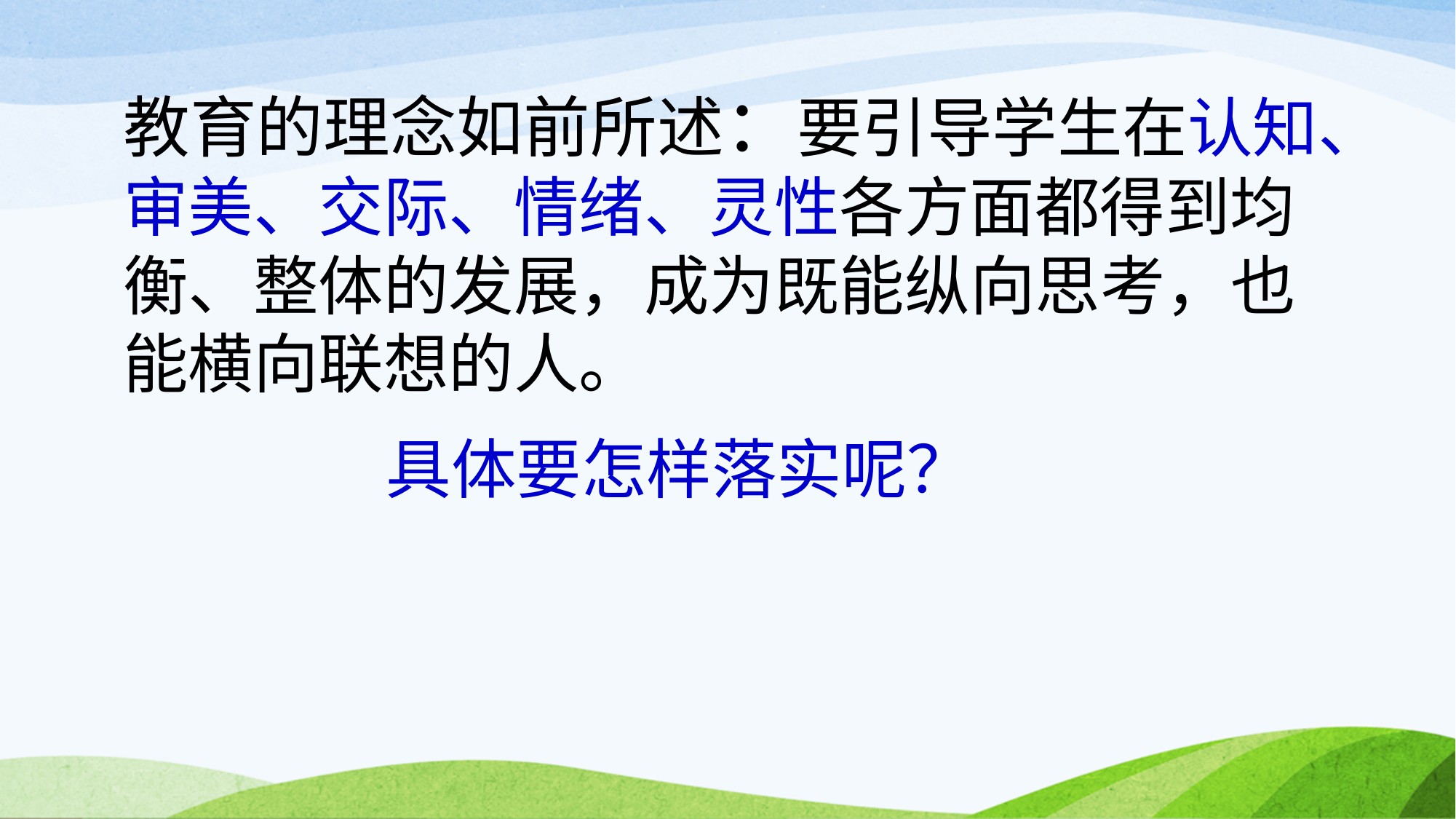

教育的理念如前所述：要引导学生在认知、审美、交际、情绪、灵性各方面都得到均衡、整体的发展，成为既能纵向思考，也能横向联想的人。
		  具体要怎样落实呢？